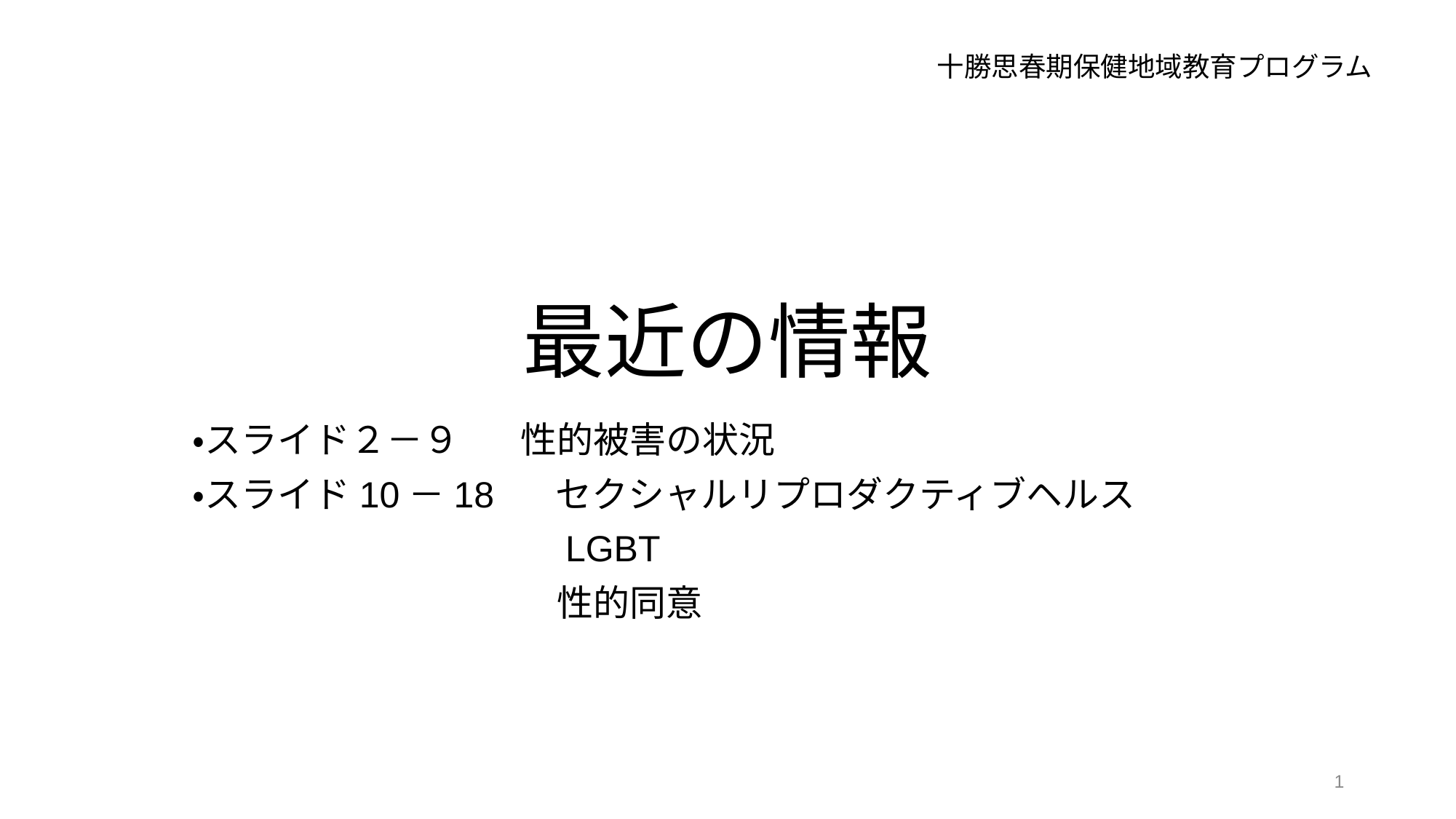

十勝思春期保健地域教育プログラム
# 最近の情報
・スライド２－９　   性的被害の状況
・スライド10－18　  セクシャルリプロダクティブヘルス
　　　　　　　　　　LGBT
　　　　　　　　　　性的同意
1